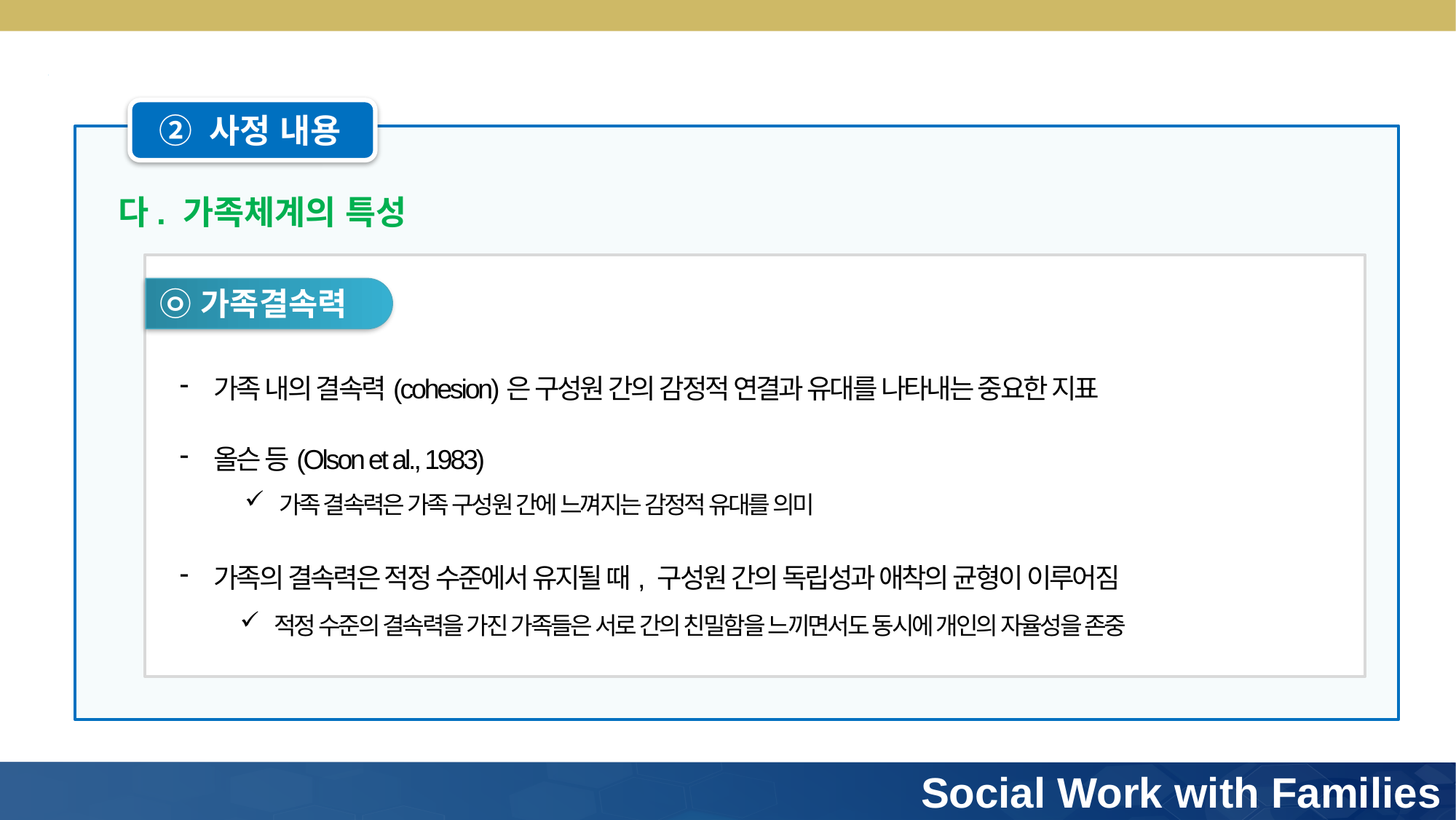

② 사정 내용

다. 가족체계의 특성

㉧ 가족결속력
가족 내의 결속력(cohesion)은 구성원 간의 감정적 연결과 유대를 나타내는 중요한 지표

올슨 등(Olson et al., 1983)
가족 결속력은 가족 구성원 간에 느껴지는 감정적 유대를 의미
가족의 결속력은 적정 수준에서 유지될 때, 구성원 간의 독립성과 애착의 균형이 이루어짐
적정 수준의 결속력을 가진 가족들은 서로 간의 친밀함을 느끼면서도 동시에 개인의 자율성을 존중